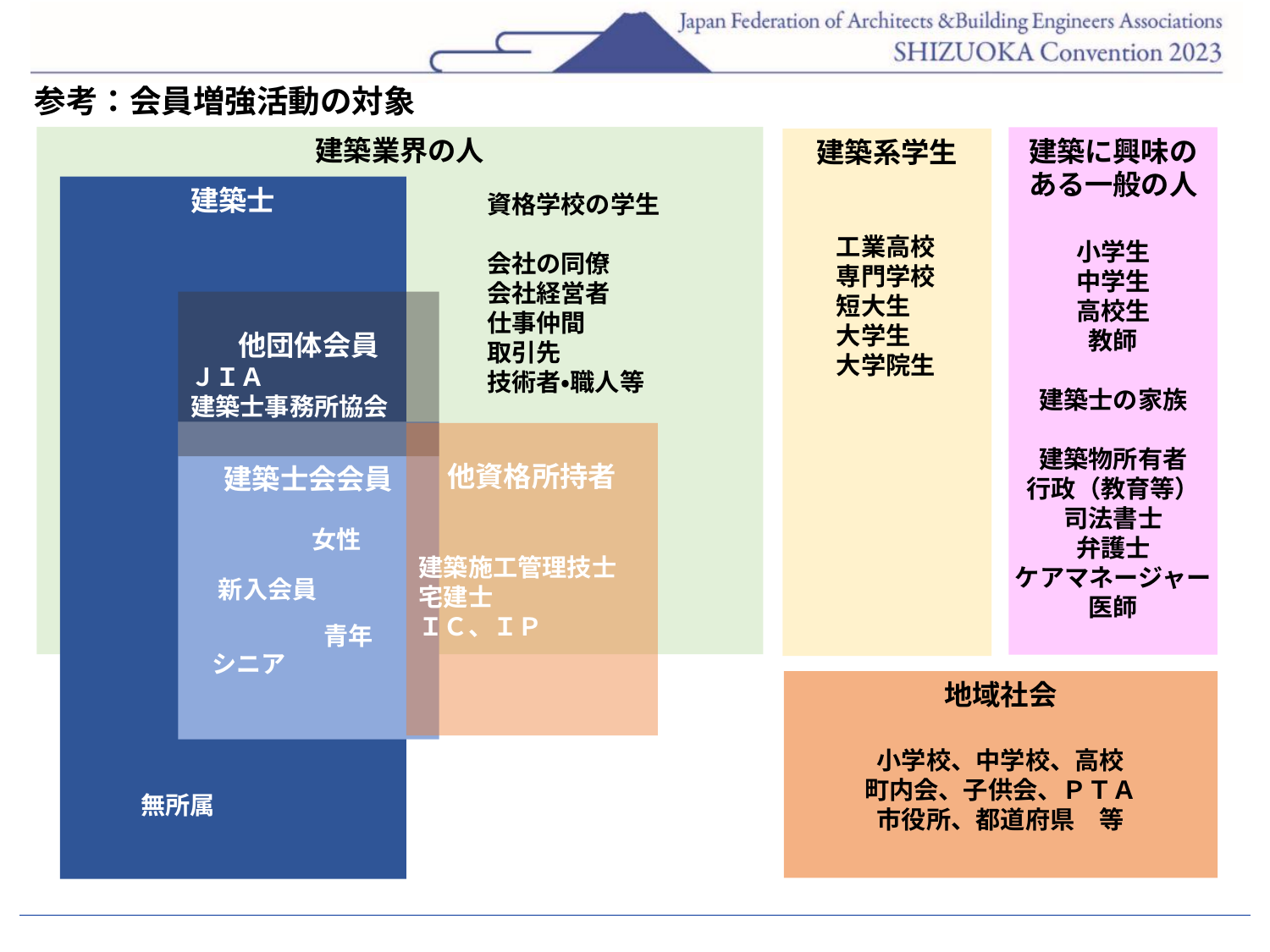

参考：会員増強活動の対象
建築業界の人
建築に興味のある一般の人
建築系学生
建築士
資格学校の学生

会社の同僚
会社経営者
仕事仲間
取引先
技術者・職人等
工業高校
専門学校
短大生
大学生
大学院生
小学生
中学生
高校生
教師

建築士の家族

建築物所有者
行政（教育等）
司法書士
弁護士
ケアマネージャー
医師

他団体会員
ＪＩＡ
建築士事務所協会

建築士会会員

他資格所持者

建築施工管理技士
宅建士
ＩＣ、ＩＰ

女性
新入会員
青年
シニア
地域社会

小学校、中学校、高校
町内会、子供会、ＰＴＡ
市役所、都道府県　等
無所属